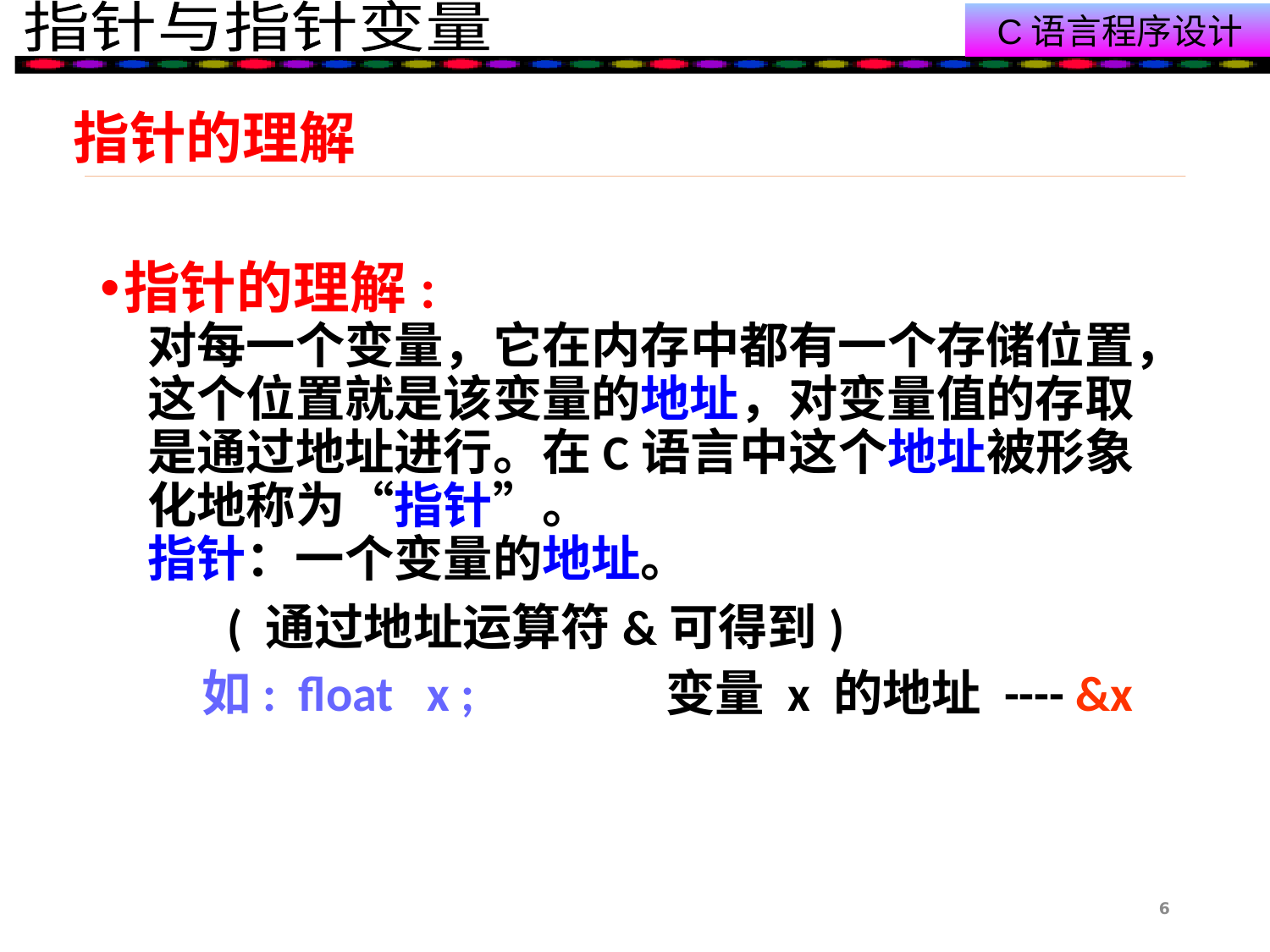

指针的理解
指针的理解:
对每一个变量，它在内存中都有一个存储位置，这个位置就是该变量的地址，对变量值的存取是通过地址进行。在C语言中这个地址被形象化地称为“指针”。
指针：一个变量的地址。
	( 通过地址运算符&可得到)
        如:  float   x ;                变量 x 的地址 ---- &x

6